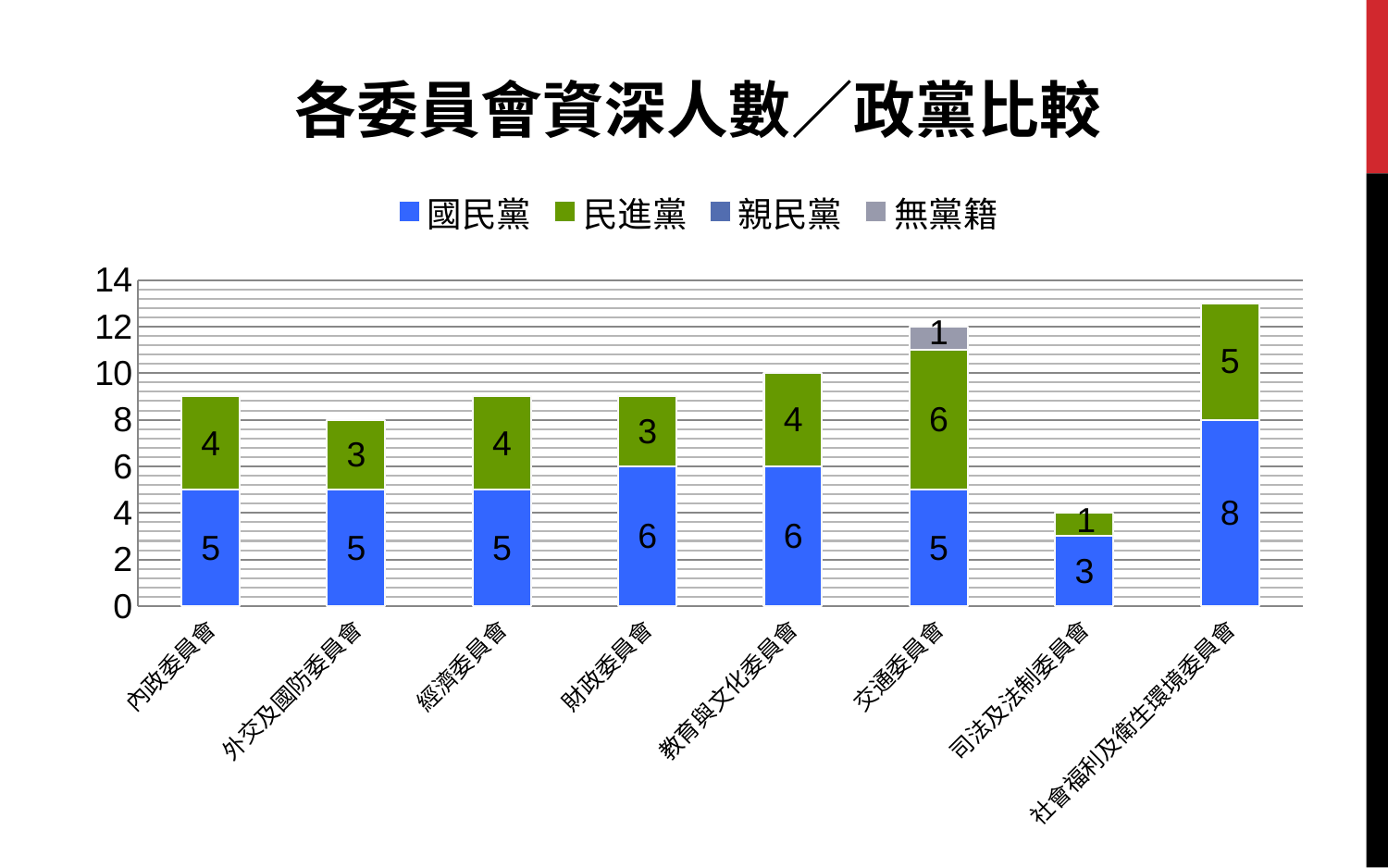

### Chart: 各委員會資深人數／政黨比較

| Category | 國民黨 | 民進黨 | 親民黨 | 無黨籍 | 欄1 |
|---|---|---|---|---|---|
| 內政委員會 | 5.0 | 4.0 | 0.0 | 0.0 | None |
| 外交及國防委員會 | 5.0 | 3.0 | 0.0 | 0.0 | None |
| 經濟委員會 | 5.0 | 4.0 | 0.0 | 0.0 | None |
| 財政委員會 | 6.0 | 3.0 | 0.0 | 0.0 | None |
| 教育與文化委員會 | 6.0 | 4.0 | 0.0 | 0.0 | None |
| 交通委員會 | 5.0 | 6.0 | 0.0 | 1.0 | None |
| 司法及法制委員會 | 3.0 | 1.0 | 0.0 | 0.0 | None |
| 社會福利及衛生環境委員會 | 8.0 | 5.0 | 0.0 | 0.0 | None |